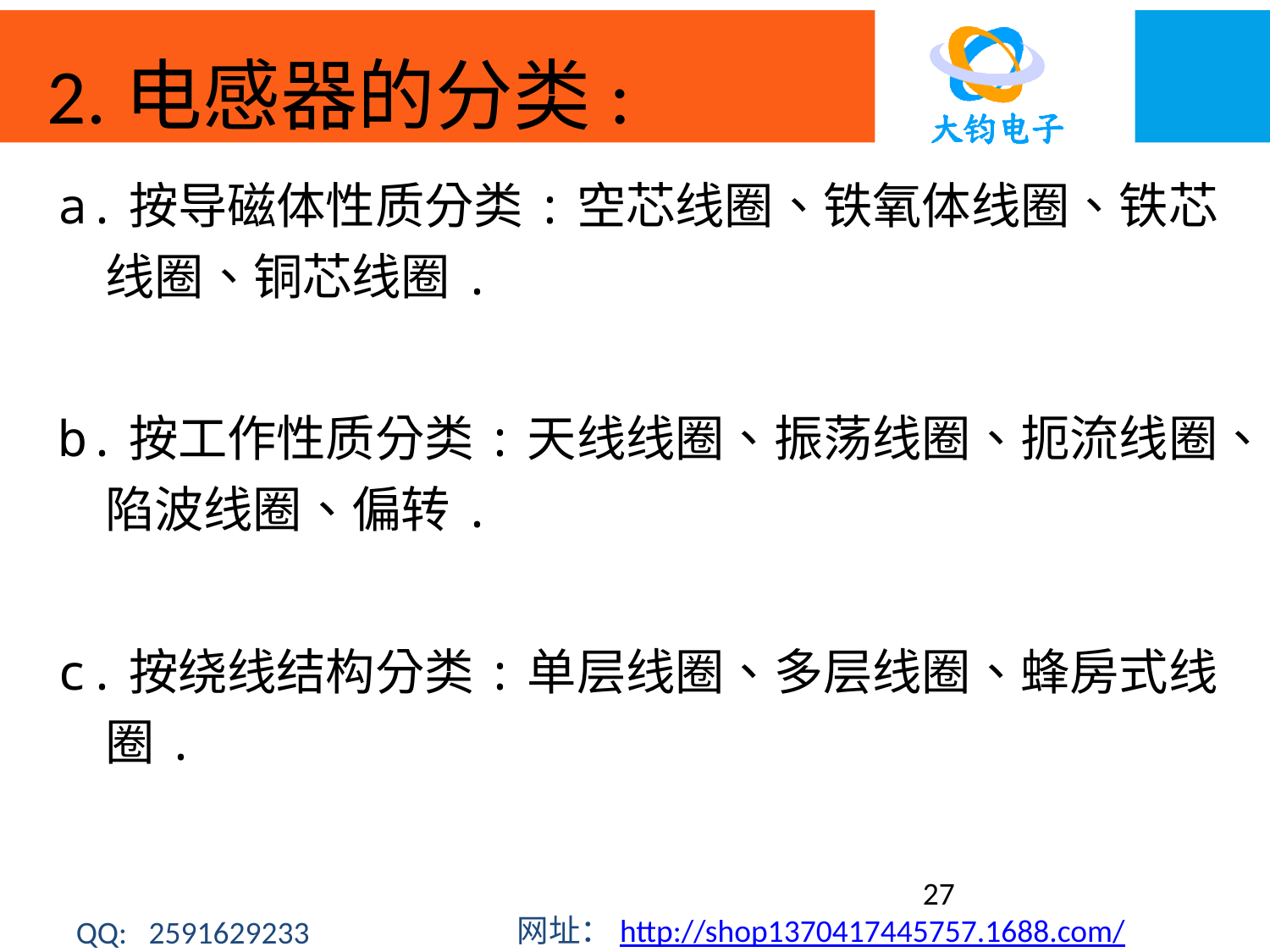

# 2.电感器的分类:
a.按导磁体性质分类:空芯线圈、铁氧体线圈、铁芯线圈、铜芯线圈.

b.按工作性质分类:天线线圈、振荡线圈、扼流线圈、陷波线圈、偏转.

c.按绕线结构分类:单层线圈、多层线圈、蜂房式线圈.
27